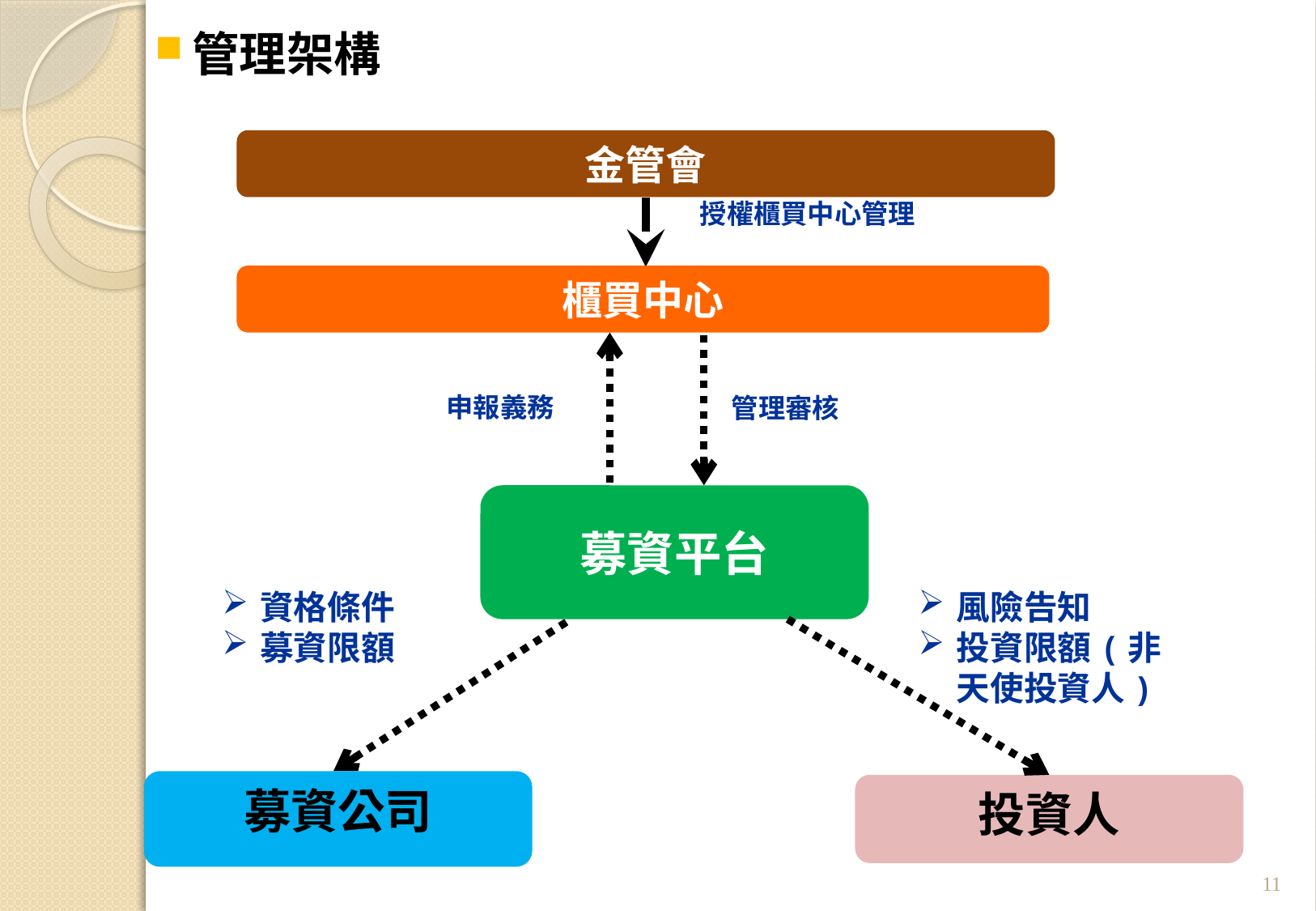

管理架構
金管會
授權櫃買中心管理
櫃買中心
申報義務
管理審核
募資平台
資格條件
募資限額
風險告知
投資限額(非天使投資人)

募資公司
投資人
11